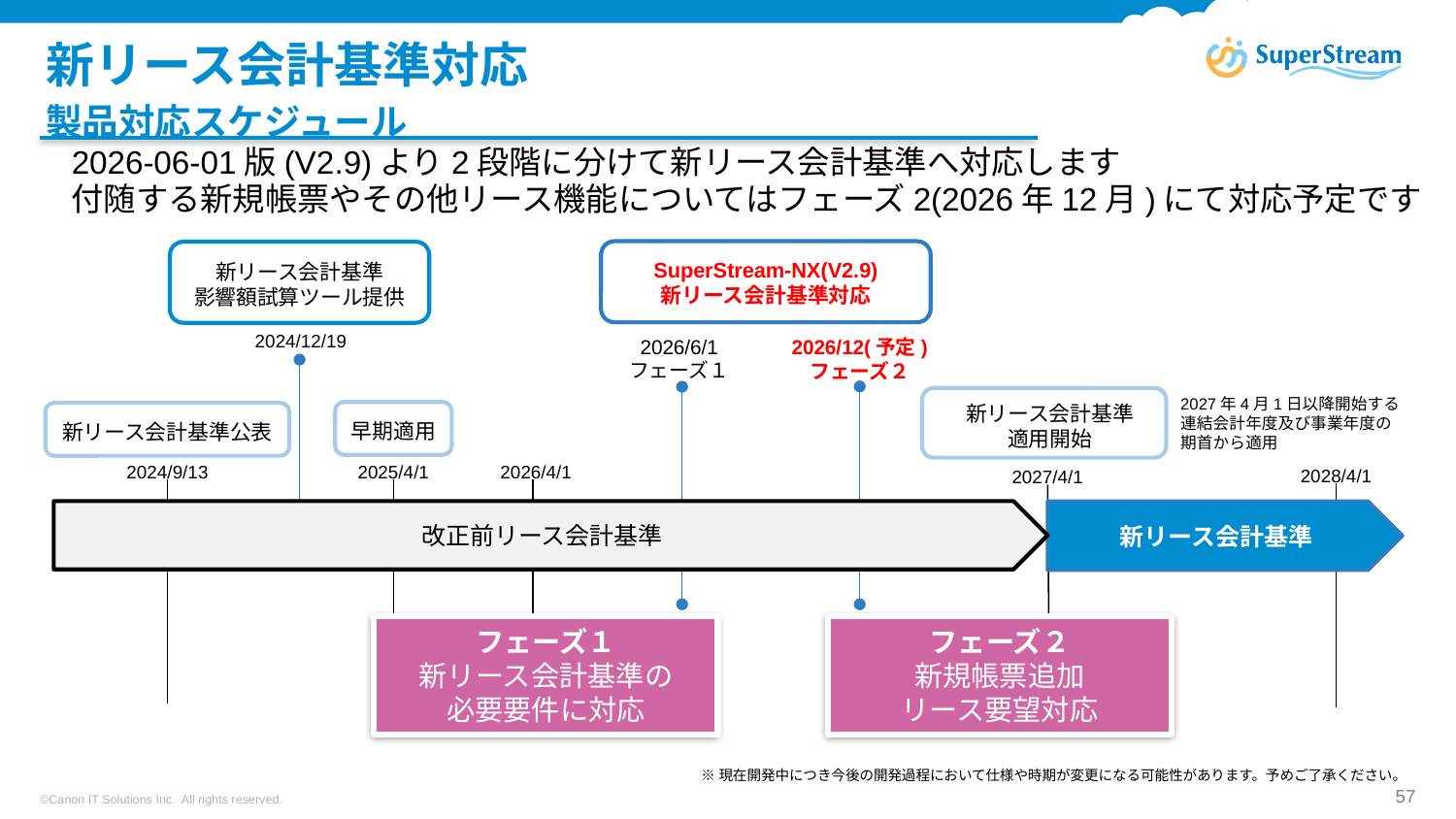

# 新リース会計基準対応
製品対応スケジュール
2026-06-01版(V2.9)より2段階に分けて新リース会計基準へ対応します
付随する新規帳票やその他リース機能についてはフェーズ2(2026年12月)にて対応予定です

新リース会計基準
影響額試算ツール提供
SuperStream-NX(V2.9)
新リース会計基準対応
2024/12/19
2026/6/1
フェーズ１
2026/12(予定)
フェーズ２
2027年4月1日以降開始する
連結会計年度及び事業年度の
期首から適用

新リース会計基準
適用開始

早期適用
新リース会計基準公表
2024/9/13
2025/4/1
2026/4/1
2028/4/1
2027/4/1
改正前リース会計基準
新リース会計基準
フェーズ１
新リース会計基準の
必要要件に対応
フェーズ２
新規帳票追加
リース要望対応
※現在開発中につき今後の開発過程において仕様や時期が変更になる可能性があります。予めご了承ください。
©Canon IT Solutions Inc.  All rights reserved.
57